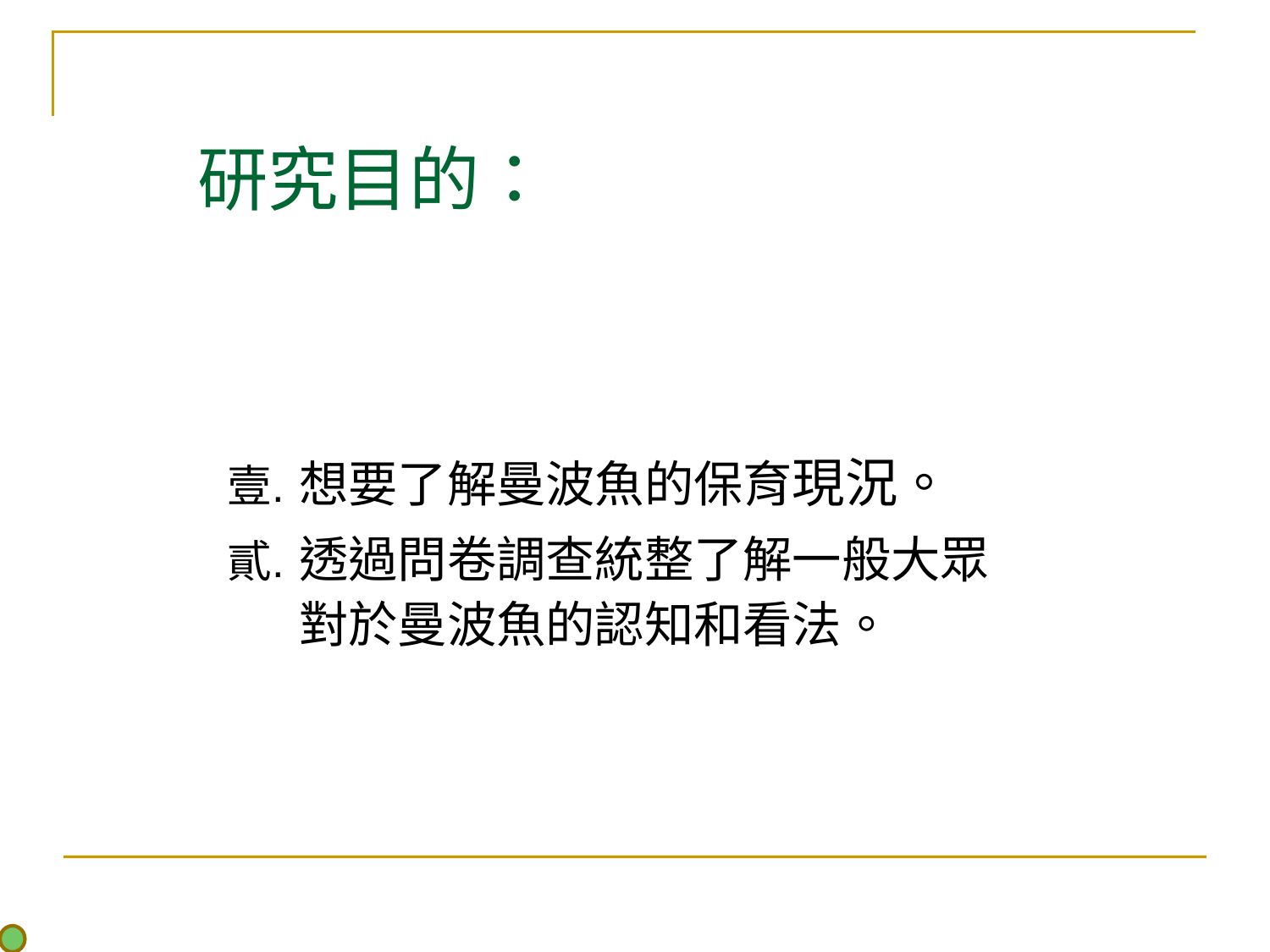

研究目的：

想要了解曼波魚的保育現況。
透過問卷調查統整了解一般大眾對於曼波魚的認知和看法。